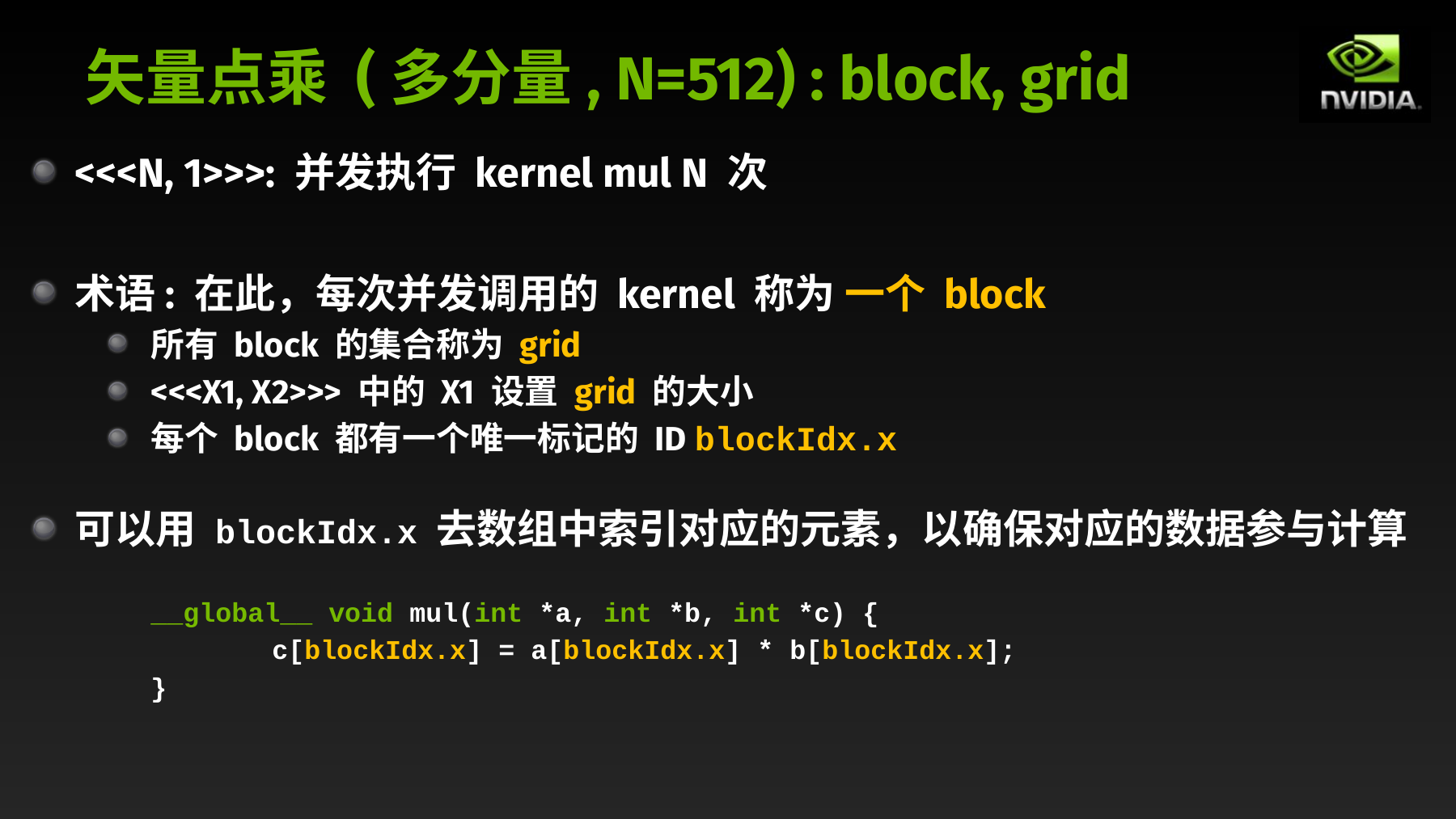

# 矢量点乘 (多分量, N=512) : block, grid
<<<N, 1>>>: 并发执行 kernel mul N 次

术语: 在此，每次并发调用的 kernel 称为 一个 block
所有 block 的集合称为 grid
<<<X1, X2>>> 中的 X1 设置 grid 的大小
每个 block 都有一个唯一标记的 ID blockIdx.x

可以用 blockIdx.x 去数组中索引对应的元素，以确保对应的数据参与计算

	__global__ void mul(int *a, int *b, int *c) {
		c[blockIdx.x] = a[blockIdx.x] * b[blockIdx.x];
	}